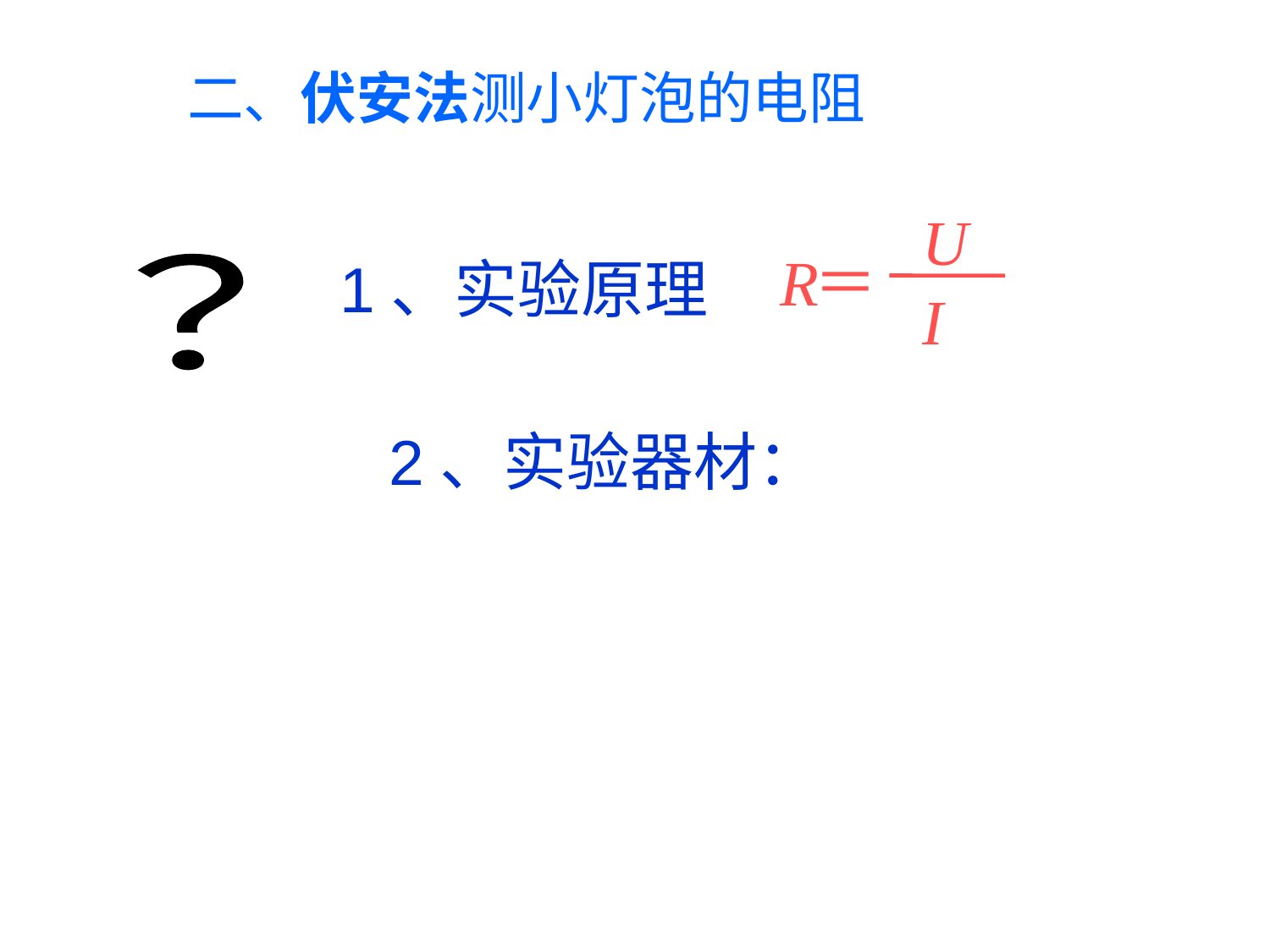

#
二、伏安法测小灯泡的电阻
U
R
 ＝

I
1、实验原理
？
2、实验器材：